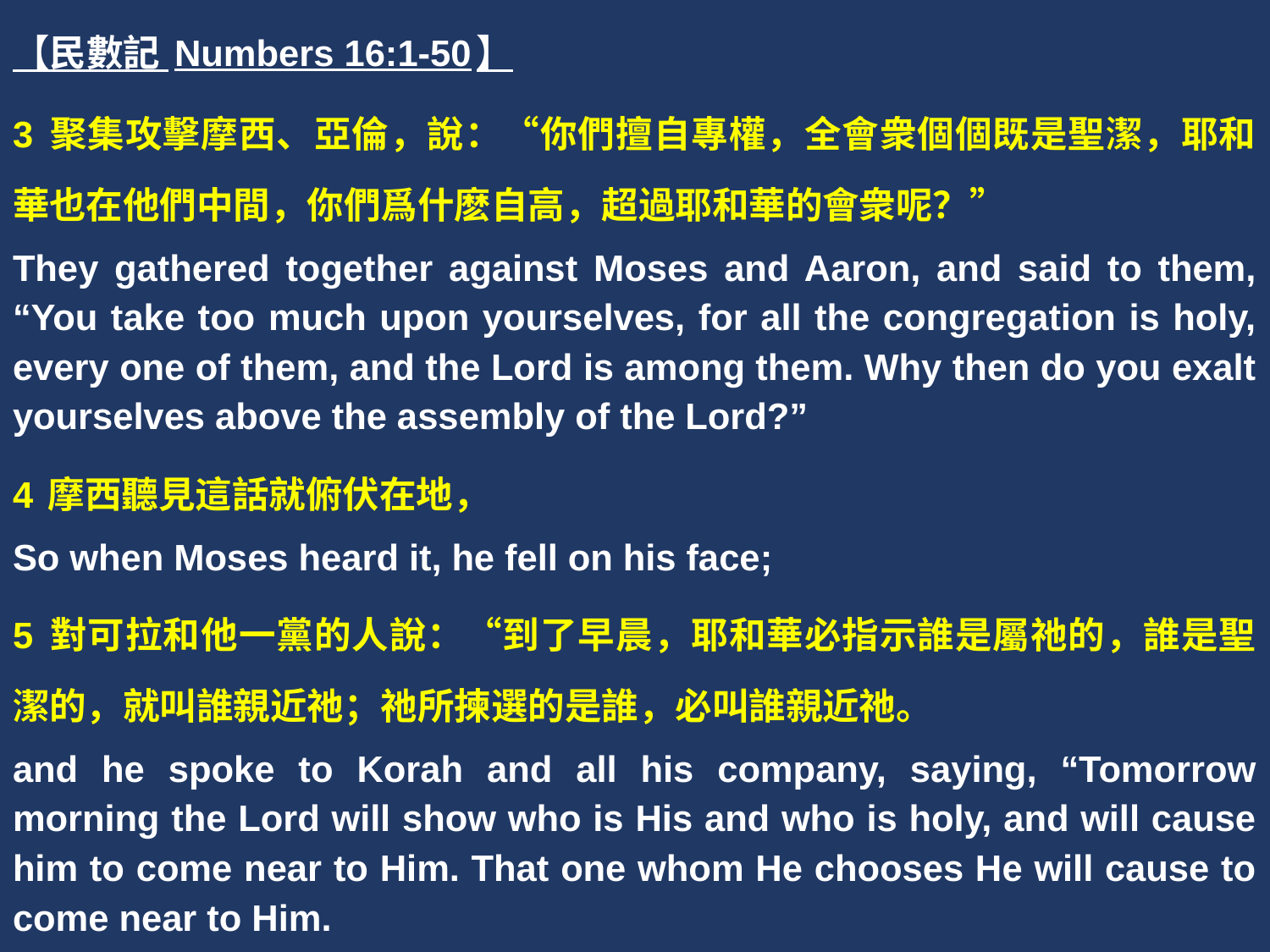

【民數記 Numbers 16:1-50】
3 聚集攻擊摩西、亞倫，說：“你們擅自專權，全會衆個個既是聖潔，耶和華也在他們中間，你們爲什麽自高，超過耶和華的會衆呢？”
They gathered together against Moses and Aaron, and said to them, “You take too much upon yourselves, for all the congregation is holy, every one of them, and the Lord is among them. Why then do you exalt yourselves above the assembly of the Lord?”
4 摩西聽見這話就俯伏在地，
So when Moses heard it, he fell on his face;
5 對可拉和他一黨的人說：“到了早晨，耶和華必指示誰是屬祂的，誰是聖潔的，就叫誰親近祂；祂所揀選的是誰，必叫誰親近祂。
and he spoke to Korah and all his company, saying, “Tomorrow morning the Lord will show who is His and who is holy, and will cause him to come near to Him. That one whom He chooses He will cause to come near to Him.